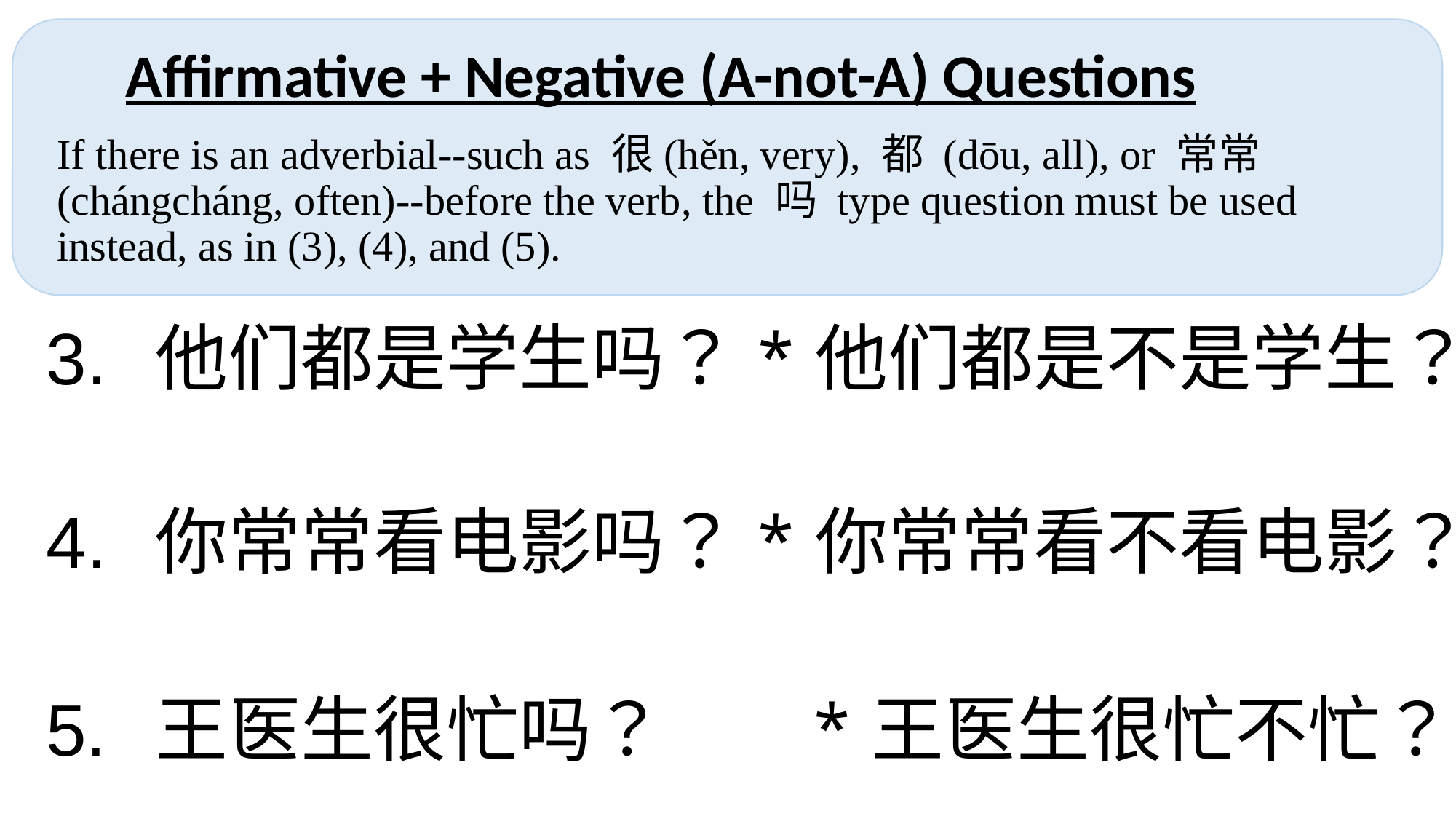

Affirmative + Negative (A-not-A) Questions
If there is an adverbial--such as 很(hěn, very), 都 (dōu, all), or 常常 (chángcháng, often)--before the verb, the 吗 type question must be used instead, as in (3), (4), and (5).
他们都是学生吗？
*他们都是不是学生？
你常常看电影吗？
*你常常看不看电影？
王医生很忙吗？
*王医生很忙不忙？